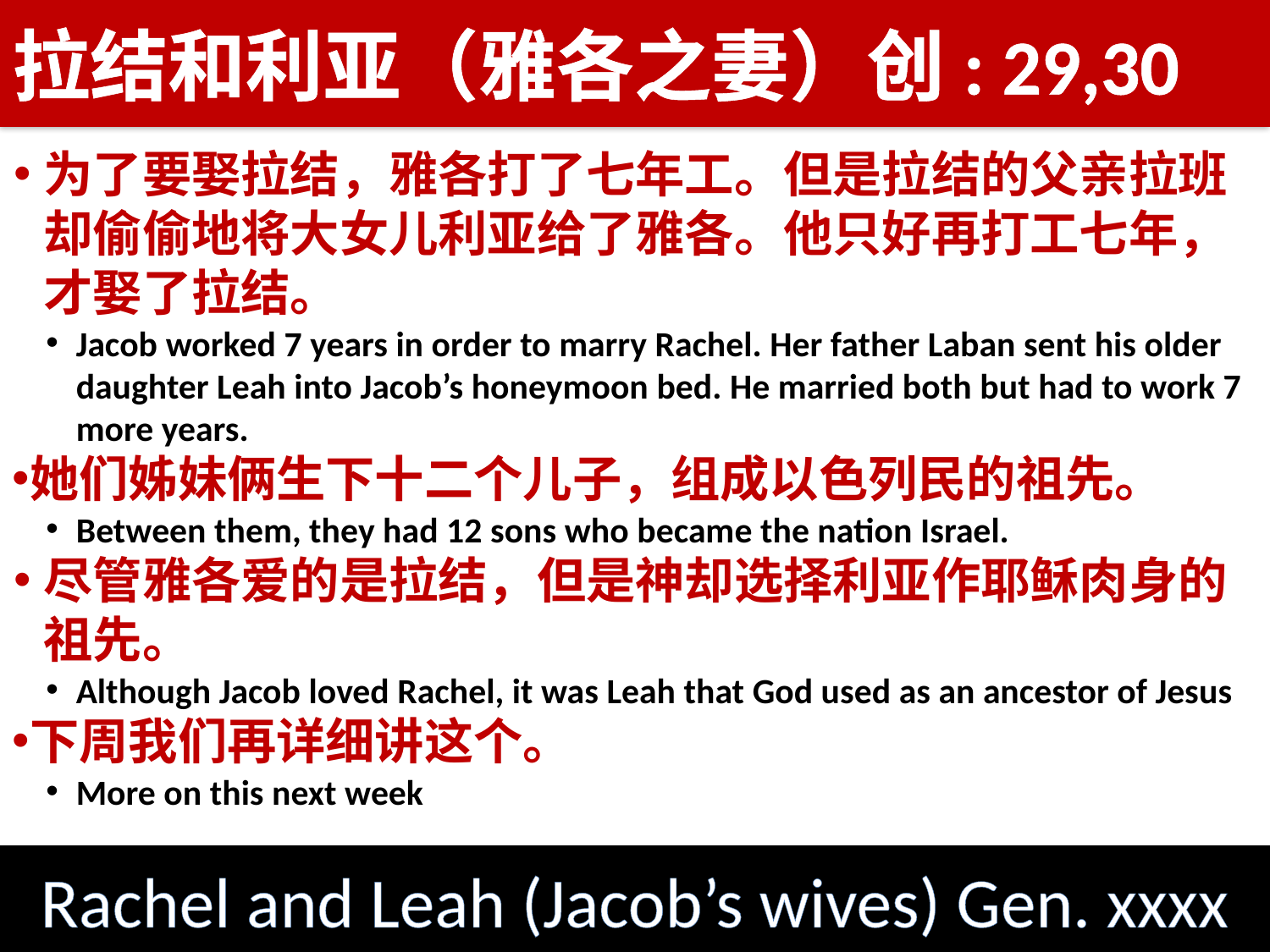

拉结和利亚（雅各之妻）创: 29,30
为了要娶拉结，雅各打了七年工。但是拉结的父亲拉班却偷偷地将大女儿利亚给了雅各。他只好再打工七年，才娶了拉结。
Jacob worked 7 years in order to marry Rachel. Her father Laban sent his older daughter Leah into Jacob’s honeymoon bed. He married both but had to work 7 more years.
她们姊妹俩生下十二个儿子，组成以色列民的祖先。
Between them, they had 12 sons who became the nation Israel.
尽管雅各爱的是拉结，但是神却选择利亚作耶稣肉身的祖先。
Although Jacob loved Rachel, it was Leah that God used as an ancestor of Jesus
下周我们再详细讲这个。
More on this next week
Rachel and Leah (Jacob’s wives) Gen. xxxx